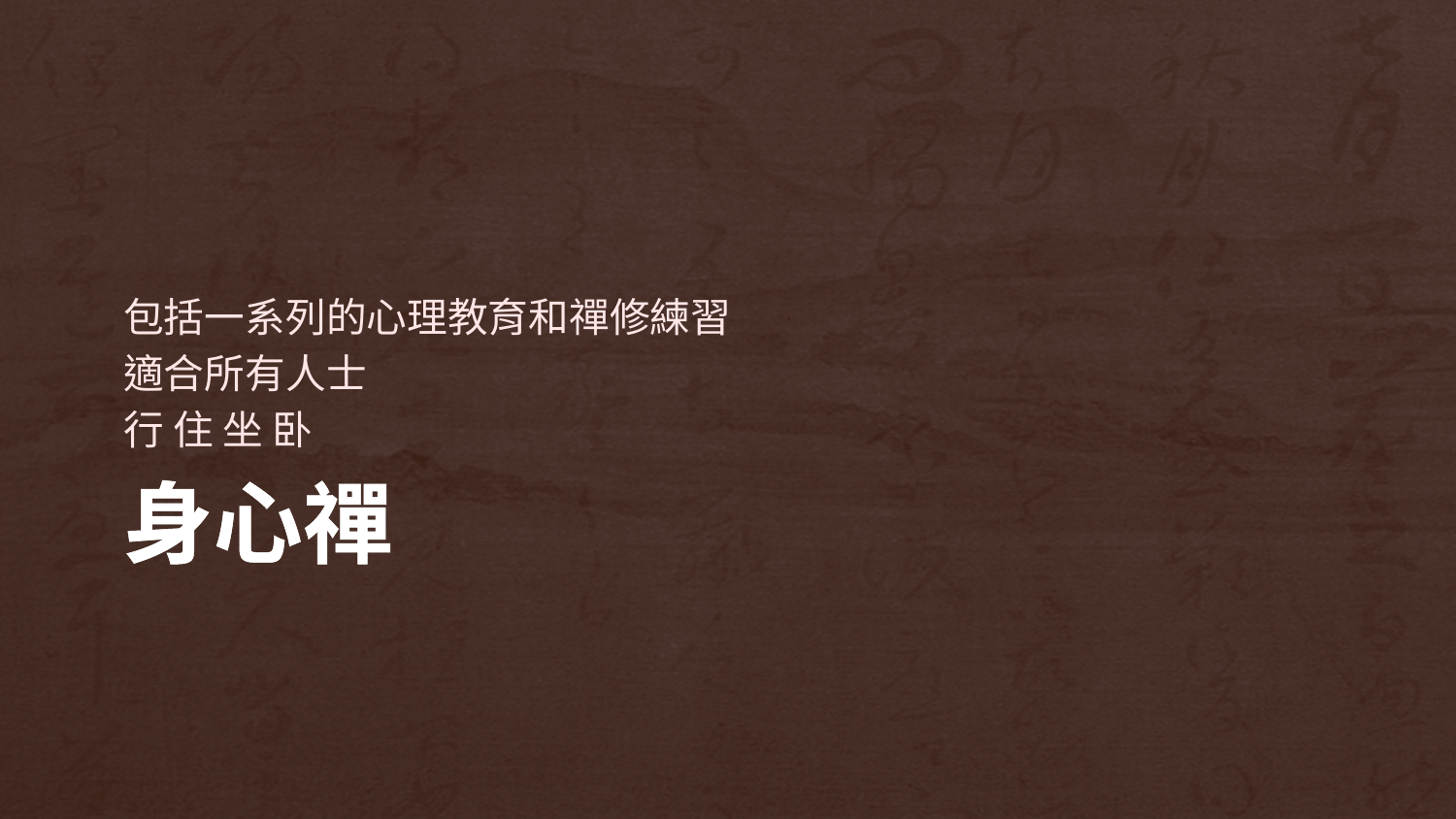

包括一系列的心理教育和禪修練習
適合所有人士
行 住 坐 卧
# 身心禪